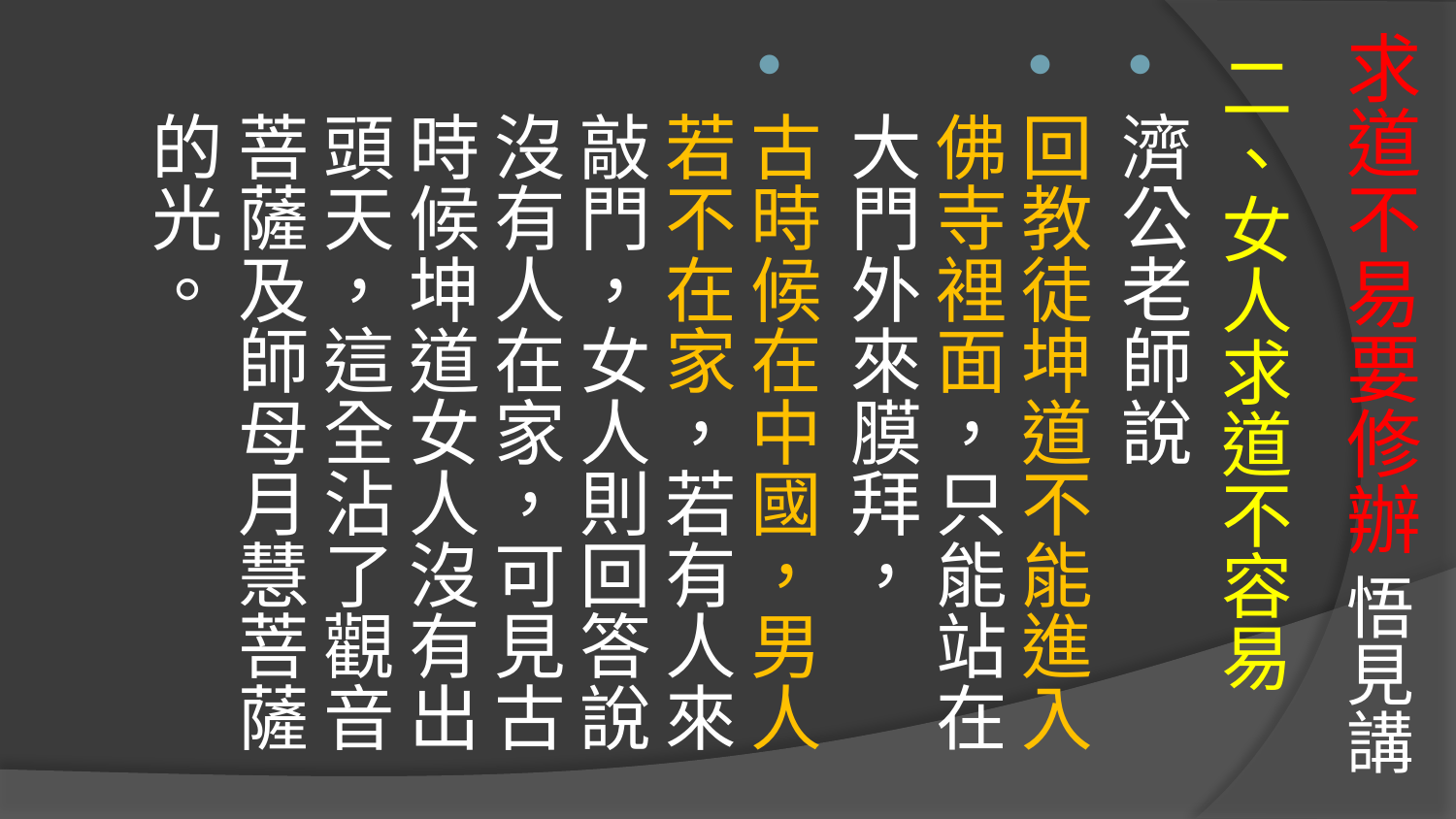

# 求道不易要修辦 悟見講
二、女人求道不容易
濟公老師說
回教徒坤道不能進入佛寺裡面，只能站在大門外來膜拜，
古時候在中國，男人若不在家，若有人來敲門，女人則回答說沒有人在家，可見古時候坤道女人沒有出頭天，這全沾了觀音菩薩及師母月慧菩薩的光。